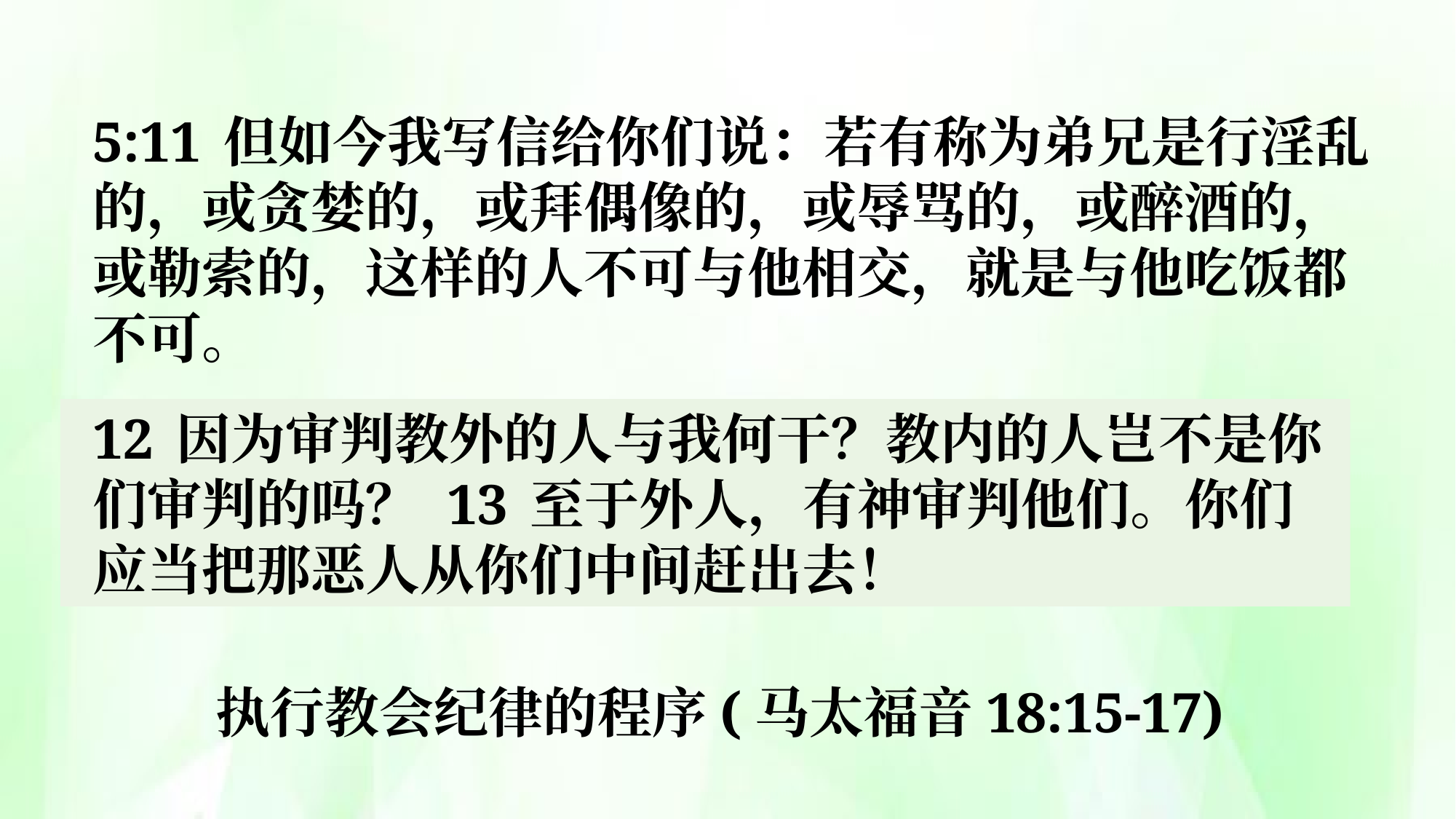

5:11 但如今我写信给你们说：若有称为弟兄是行淫乱的，或贪婪的，或拜偶像的，或辱骂的，或醉酒的，或勒索的，这样的人不可与他相交，就是与他吃饭都不可。
12 因为审判教外的人与我何干？教内的人岂不是你们审判的吗？ 13 至于外人，有神审判他们。你们应当把那恶人从你们中间赶出去！
执行教会纪律的程序(马太福音18:15-17)